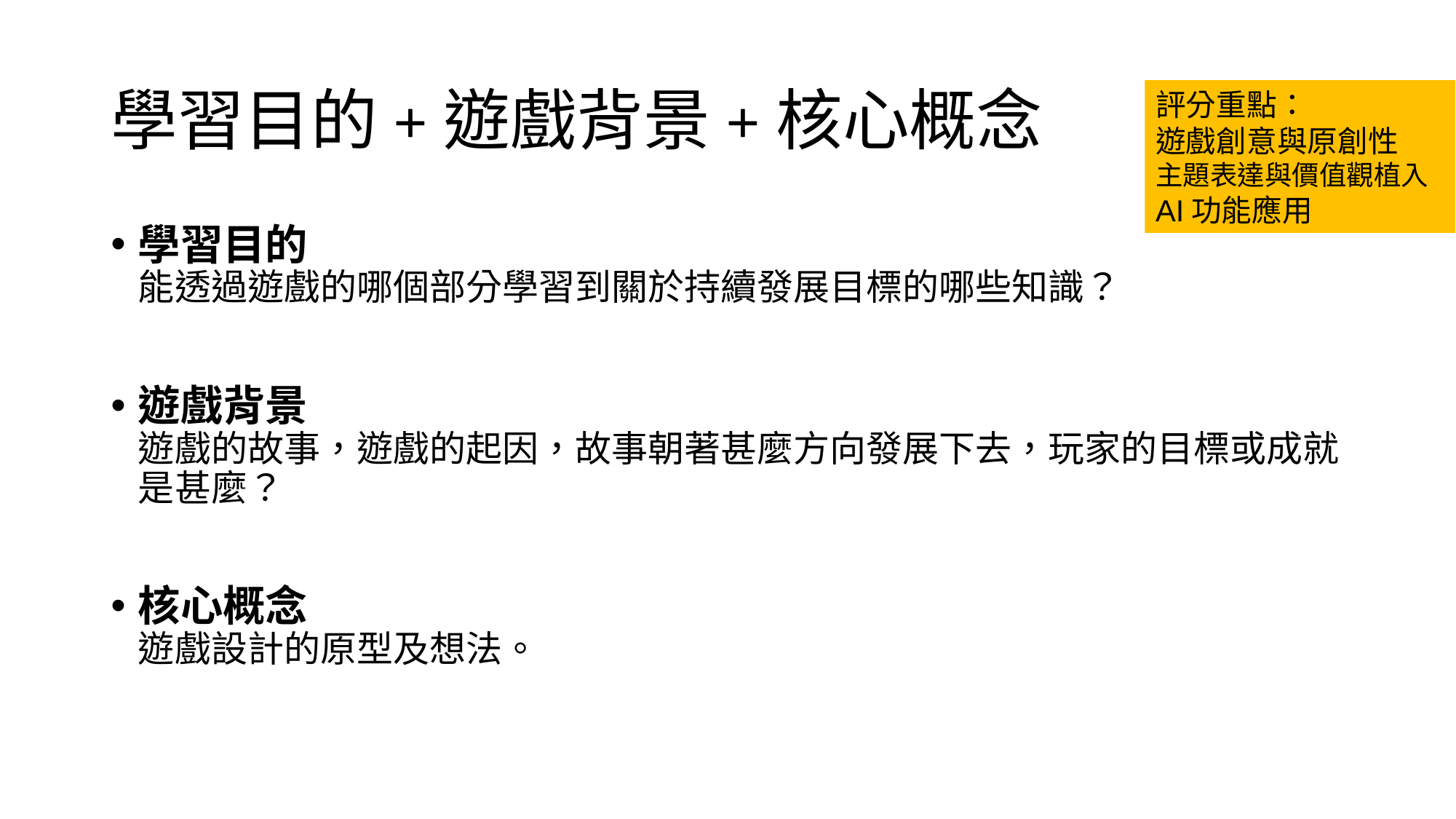

# 學習目的+遊戲背景+核心概念
評分重點：
遊戲創意與原創性
主題表達與價值觀植入
AI功能應用
學習目的
能透過遊戲的哪個部分學習到關於持續發展目標的哪些知識？

遊戲背景
遊戲的故事，遊戲的起因，故事朝著甚麼方向發展下去，玩家的目標或成就是甚麼？

核心概念
遊戲設計的原型及想法。